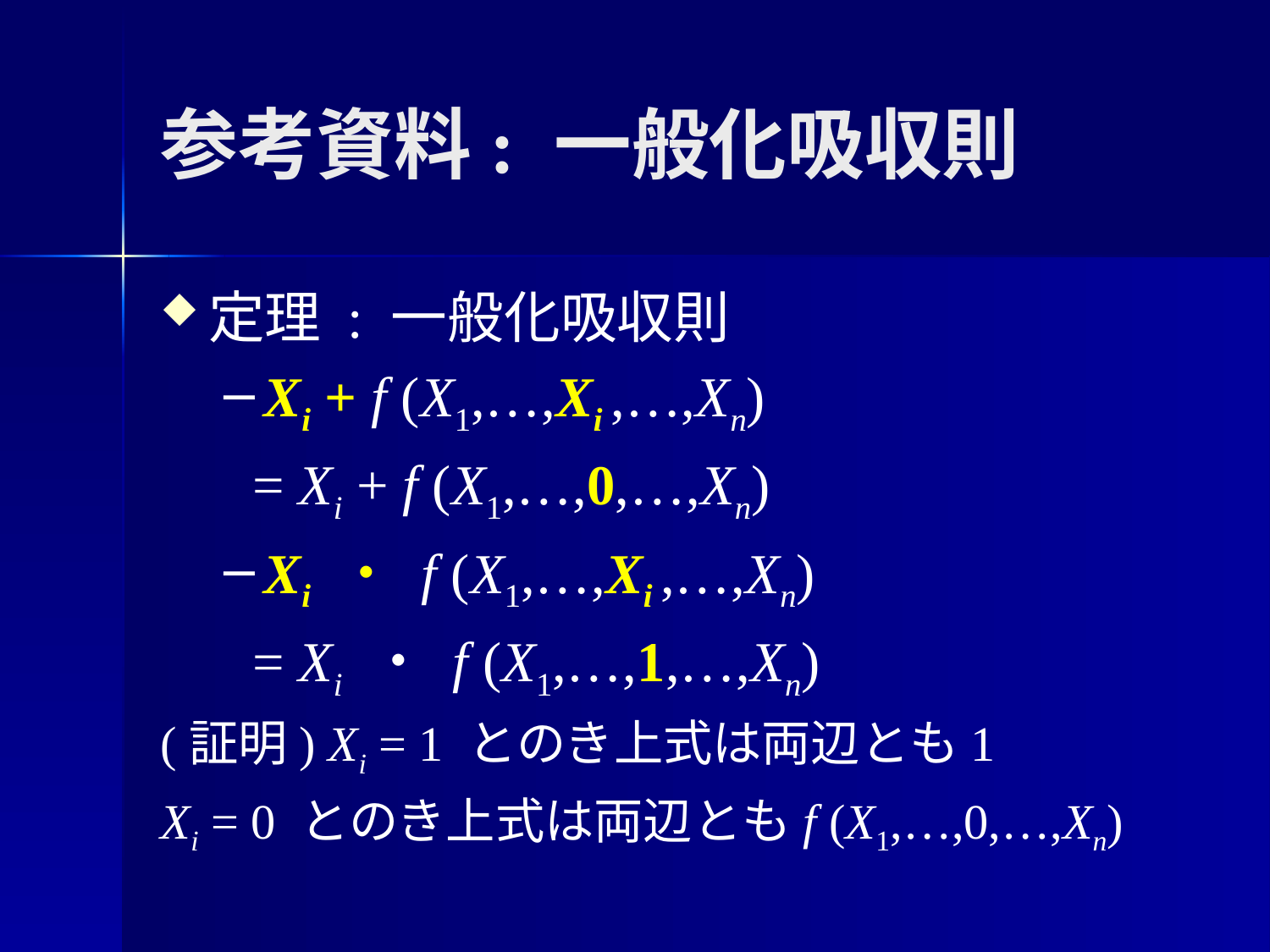

# 参考資料: 一般化吸収則
定理 : 一般化吸収則
Xi + f (X1,…,Xi ,…,Xn)
  = Xi + f (X1,…,0,…,Xn)
Xi ・ f (X1,…,Xi ,…,Xn)
  = Xi ・ f (X1,…,1,…,Xn)
(証明) Xi = 1 とのき上式は両辺とも1
Xi = 0 とのき上式は両辺ともf (X1,…,0,…,Xn)